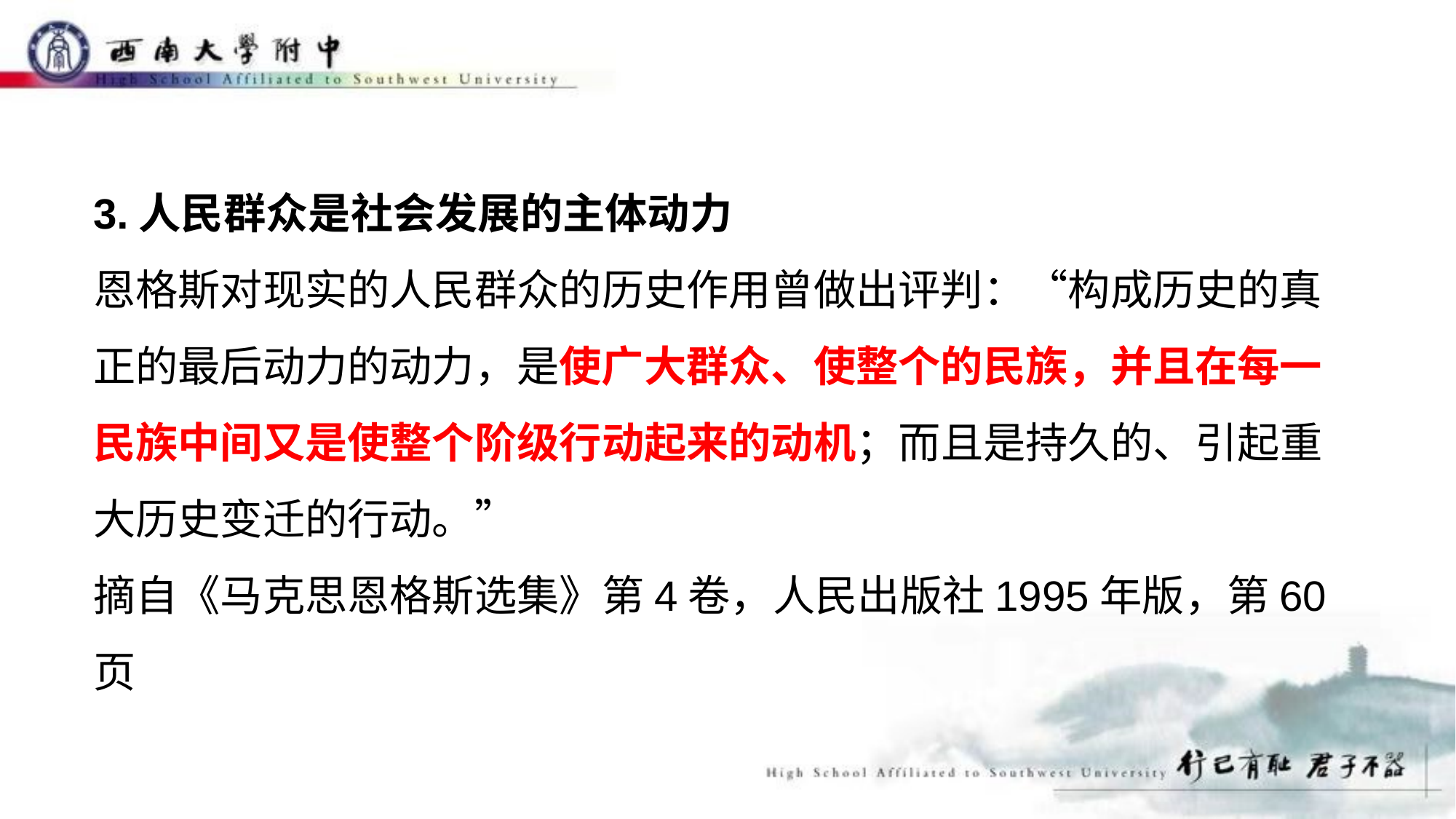

3.人民群众是社会发展的主体动力
恩格斯对现实的人民群众的历史作用曾做出评判：“构成历史的真正的最后动力的动力，是使广大群众、使整个的民族，并且在每一民族中间又是使整个阶级行动起来的动机；而且是持久的、引起重大历史变迁的行动。”
摘自《马克思恩格斯选集》第4卷，人民出版社1995年版，第60页